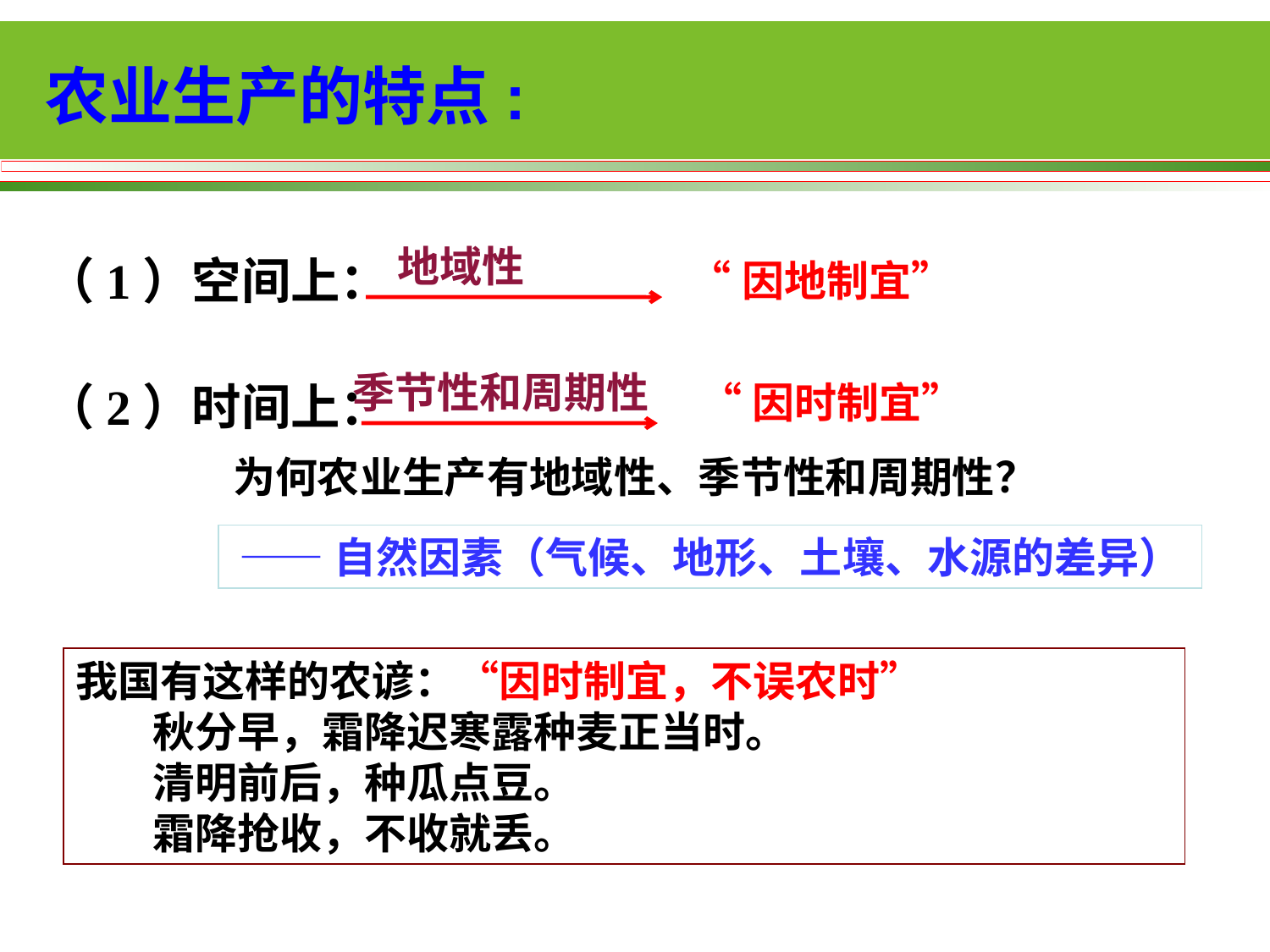

农业生产的特点:
地域性
（1）空间上：
“因地制宜”

季节性和周期性
（2）时间上：
“因时制宜”

为何农业生产有地域性、季节性和周期性？
——自然因素（气候、地形、土壤、水源的差异）
我国有这样的农谚：“因时制宜，不误农时”
       秋分早，霜降迟寒露种麦正当时。
       清明前后，种瓜点豆。
       霜降抢收，不收就丢。